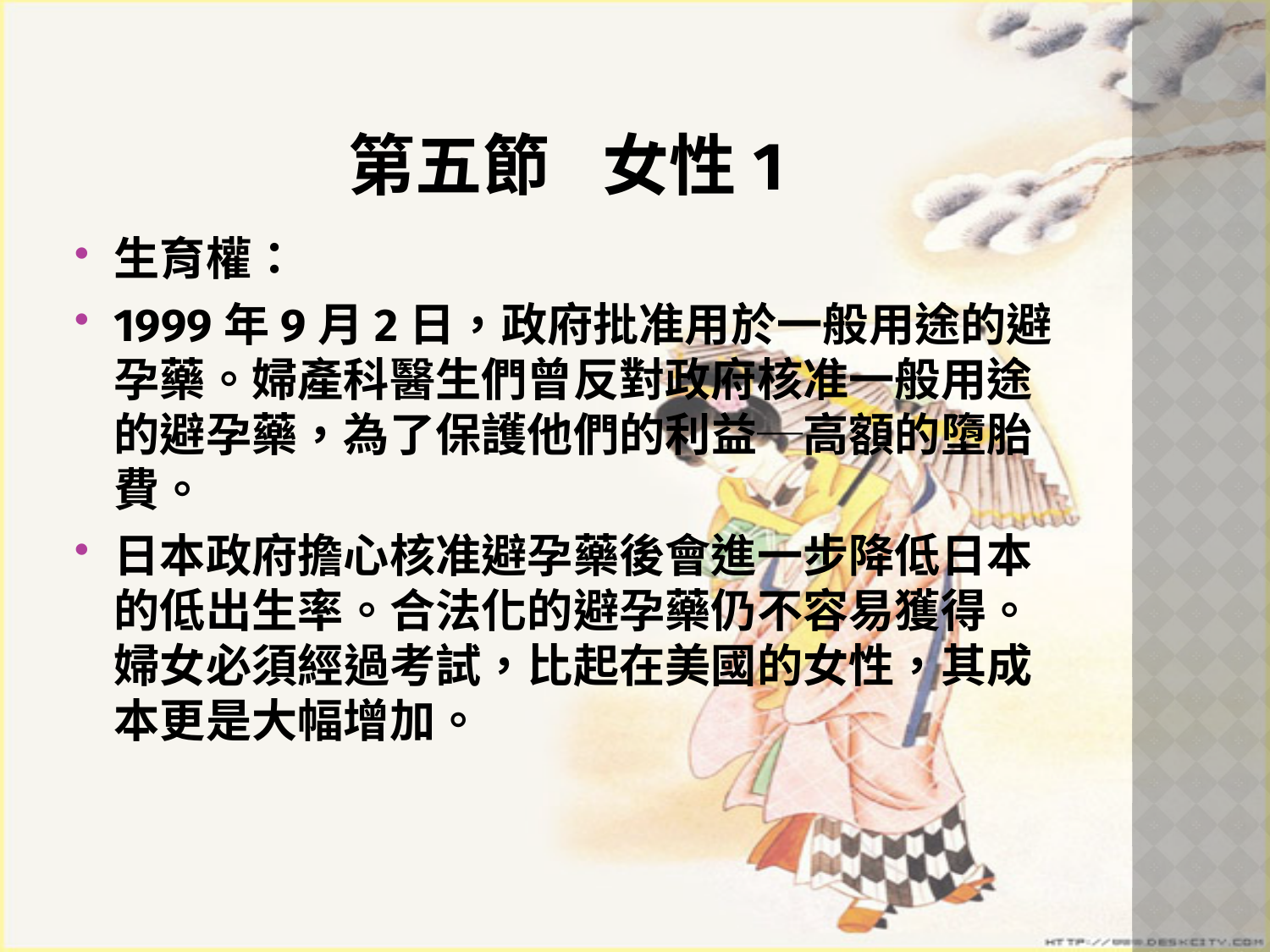

# 第五節	女性1
生育權：
1999年9月2日，政府批准用於一般用途的避孕藥。婦產科醫生們曾反對政府核准一般用途的避孕藥，為了保護他們的利益─高額的墮胎費。
日本政府擔心核准避孕藥後會進一步降低日本的低出生率。合法化的避孕藥仍不容易獲得。婦女必須經過考試，比起在美國的女性，其成本更是大幅增加。